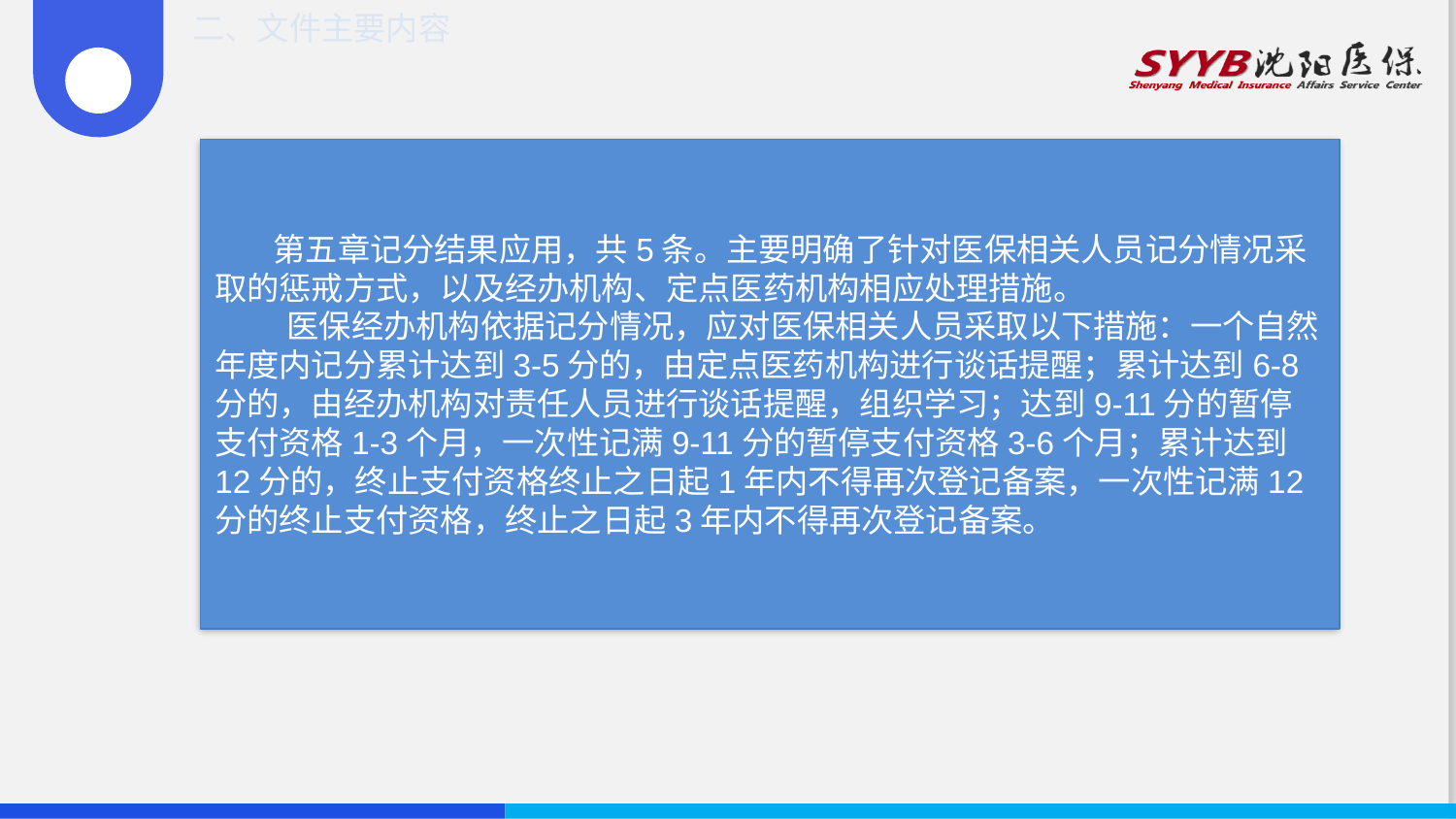

二、文件主要内容
       第五章记分结果应用，共5条。主要明确了针对医保相关人员记分情况采取的惩戒方式，以及经办机构、定点医药机构相应处理措施。
  医保经办机构依据记分情况，应对医保相关人员采取以下措施：一个自然年度内记分累计达到3-5分的，由定点医药机构进行谈话提醒；累计达到6-8分的，由经办机构对责任人员进行谈话提醒，组织学习；达到9-11分的暂停支付资格1-3个月，一次性记满9-11分的暂停支付资格3-6个月；累计达到12分的，终止支付资格终止之日起1年内不得再次登记备案，一次性记满12分的终止支付资格，终止之日起3年内不得再次登记备案。